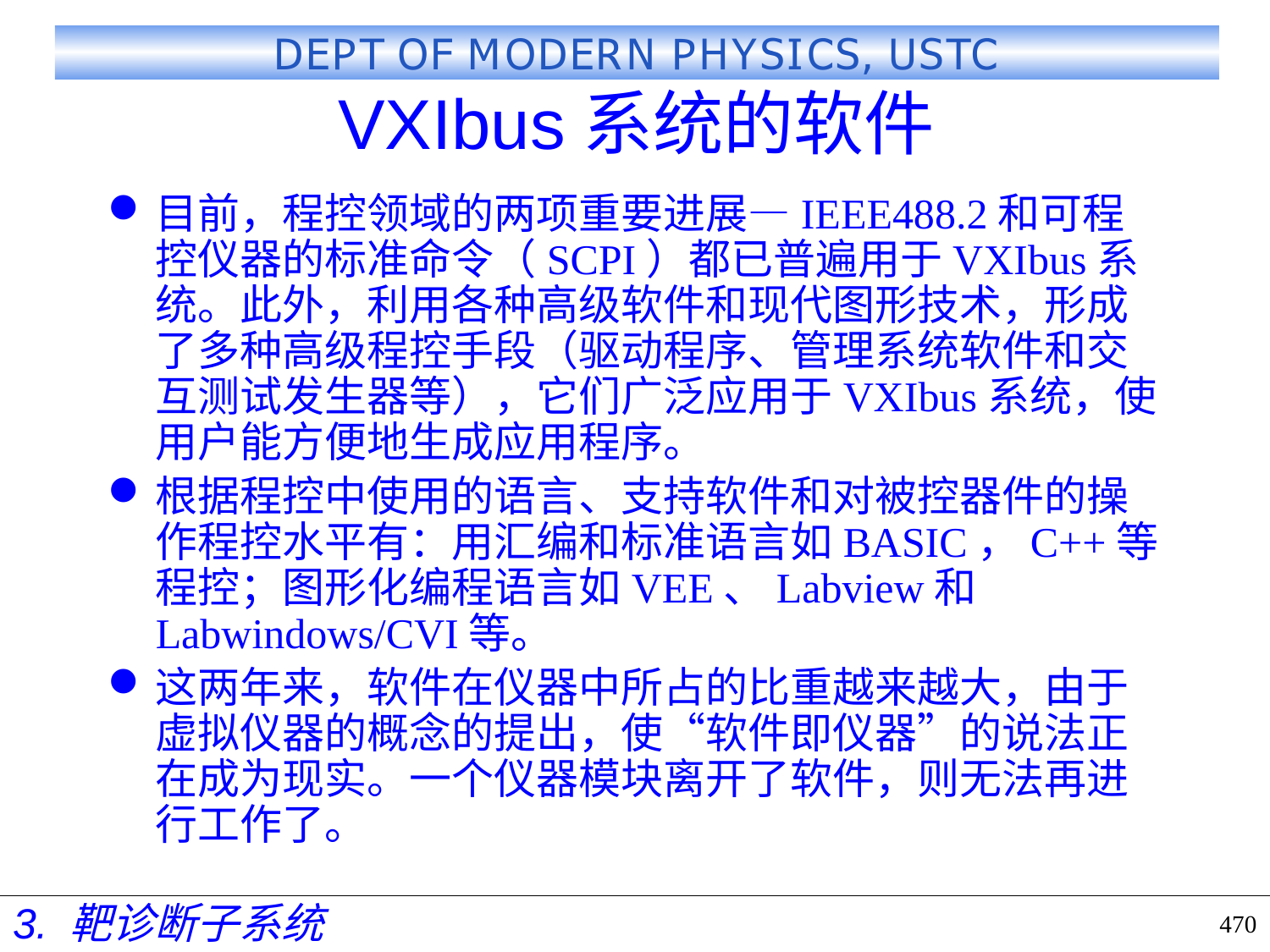

# VXIbus系统的软件
目前，程控领域的两项重要进展—IEEE488.2和可程控仪器的标准命令（SCPI）都已普遍用于VXIbus系统。此外，利用各种高级软件和现代图形技术，形成了多种高级程控手段（驱动程序、管理系统软件和交互测试发生器等），它们广泛应用于VXIbus系统，使用户能方便地生成应用程序。
根据程控中使用的语言、支持软件和对被控器件的操作程控水平有：用汇编和标准语言如BASIC，C++等程控；图形化编程语言如VEE、Labview和Labwindows/CVI等。
这两年来，软件在仪器中所占的比重越来越大，由于虚拟仪器的概念的提出，使“软件即仪器”的说法正在成为现实。一个仪器模块离开了软件，则无法再进行工作了。
3. 靶诊断子系统
470